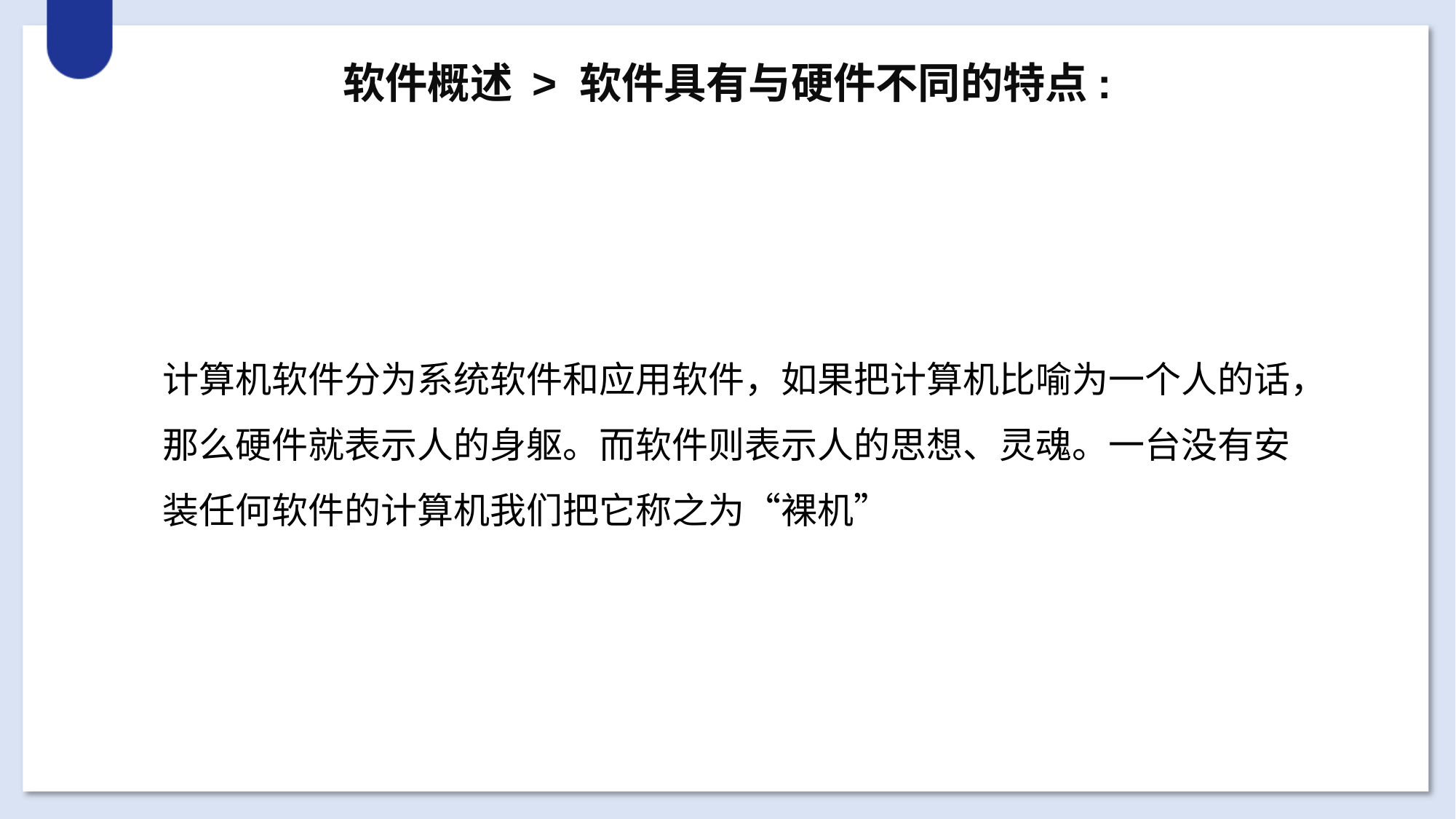

软件概述 > 软件具有与硬件不同的特点:
计算机软件分为系统软件和应用软件，如果把计算机比喻为一个人的话，那么硬件就表示人的身躯。而软件则表示人的思想、灵魂。一台没有安装任何软件的计算机我们把它称之为“裸机”